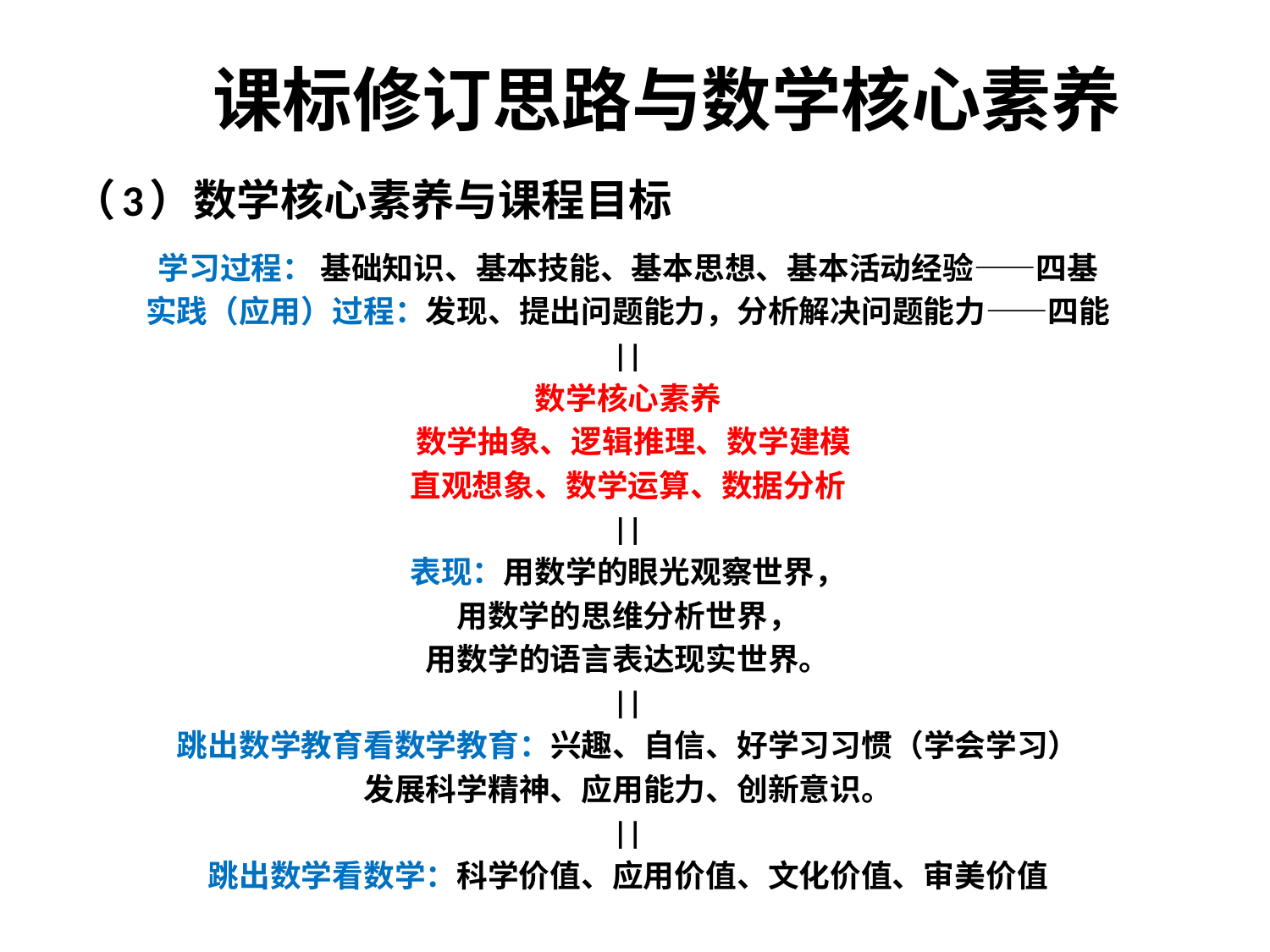

# 课标修订思路与数学核心素养
 （3）数学核心素养与课程目标

学习过程： 基础知识、基本技能、基本思想、基本活动经验——四基
实践（应用）过程：发现、提出问题能力，分析解决问题能力——四能
||
数学核心素养
 数学抽象、逻辑推理、数学建模
直观想象、数学运算、数据分析
||
表现：用数学的眼光观察世界，
用数学的思维分析世界，
用数学的语言表达现实世界。
||
跳出数学教育看数学教育：兴趣、自信、好学习习惯（学会学习）
发展科学精神、应用能力、创新意识。
||
跳出数学看数学：科学价值、应用价值、文化价值、审美价值